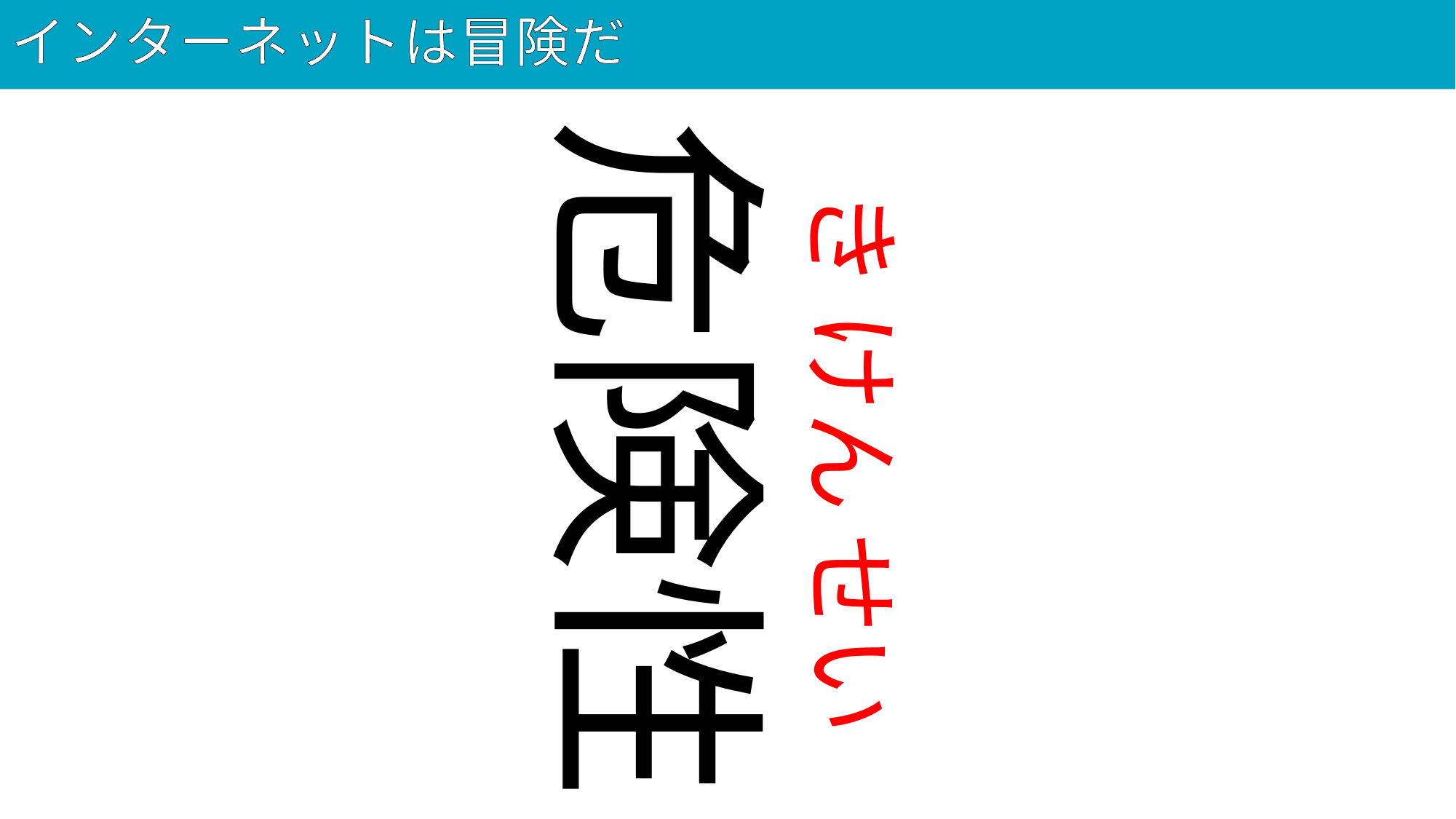

# インターネットは冒険だ
41
危険性
き けん せい